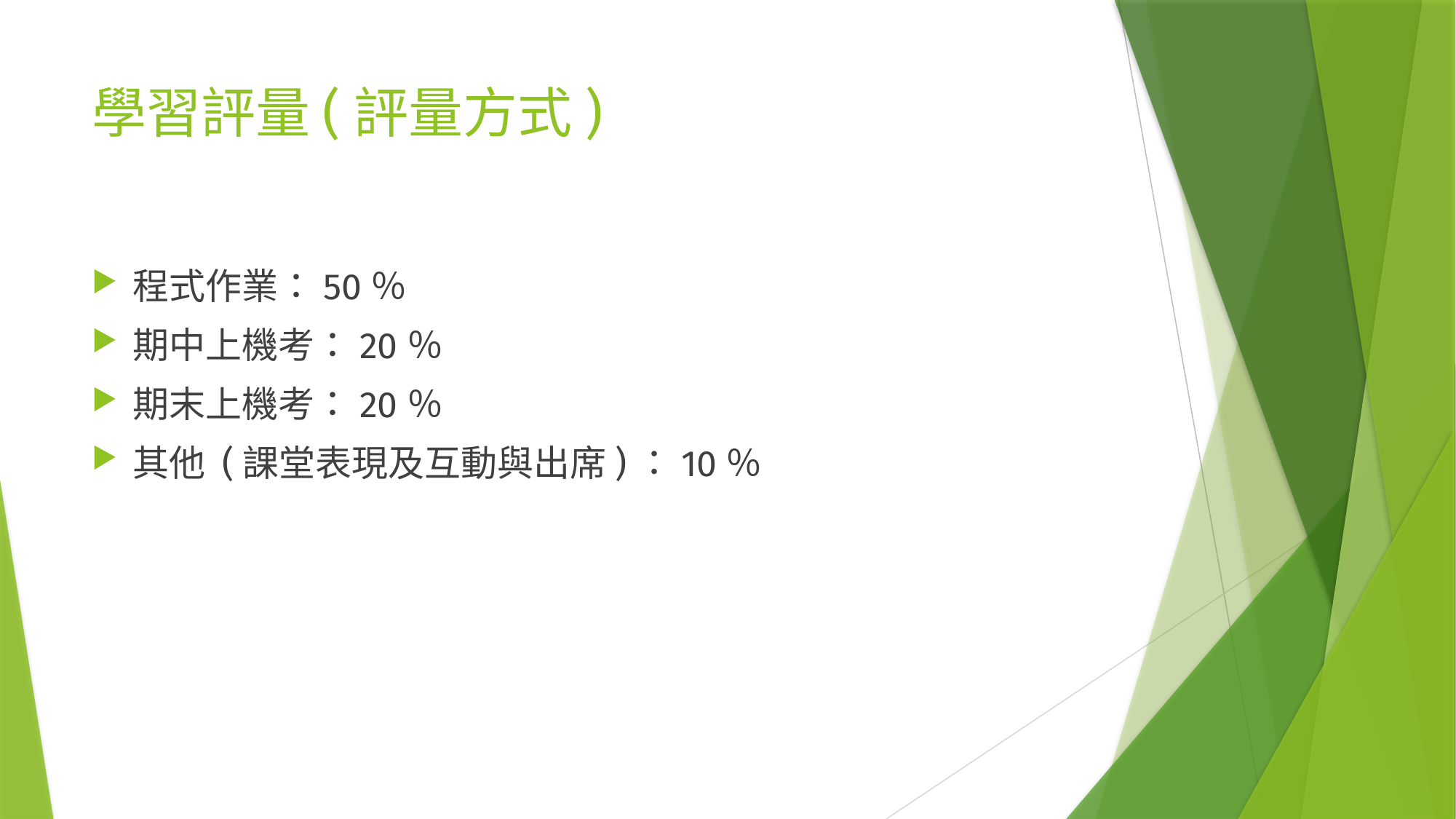

# 學習評量(評量方式)
程式作業：50％
期中上機考：20％
期末上機考：20％
其他 (課堂表現及互動與出席)：10％